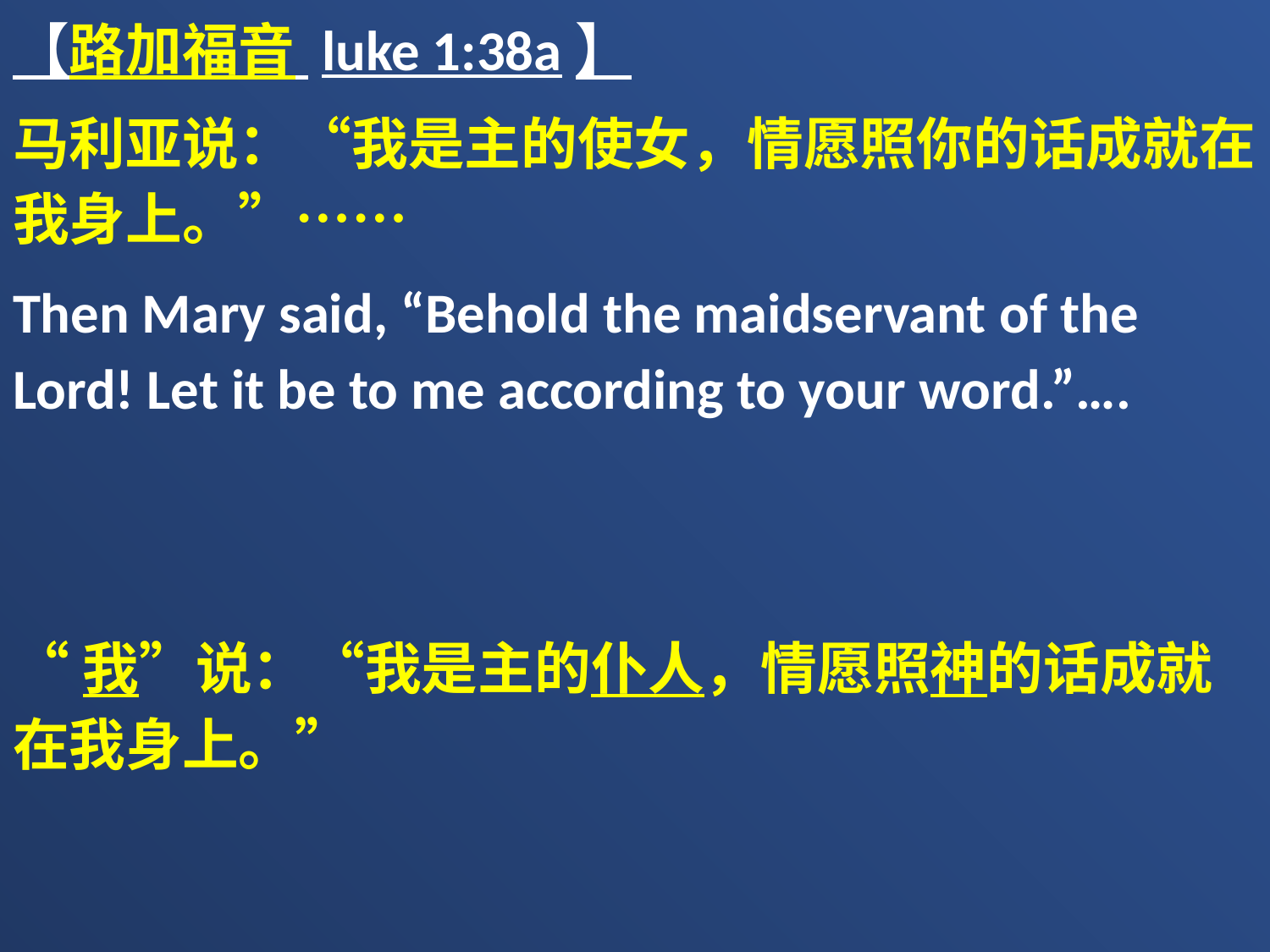

【路加福音 luke 1:38a】
马利亚说：“我是主的使女，情愿照你的话成就在我身上。”……
Then Mary said, “Behold the maidservant of the Lord! Let it be to me according to your word.”….

“我”说：“我是主的仆人，情愿照神的话成就在我身上。”